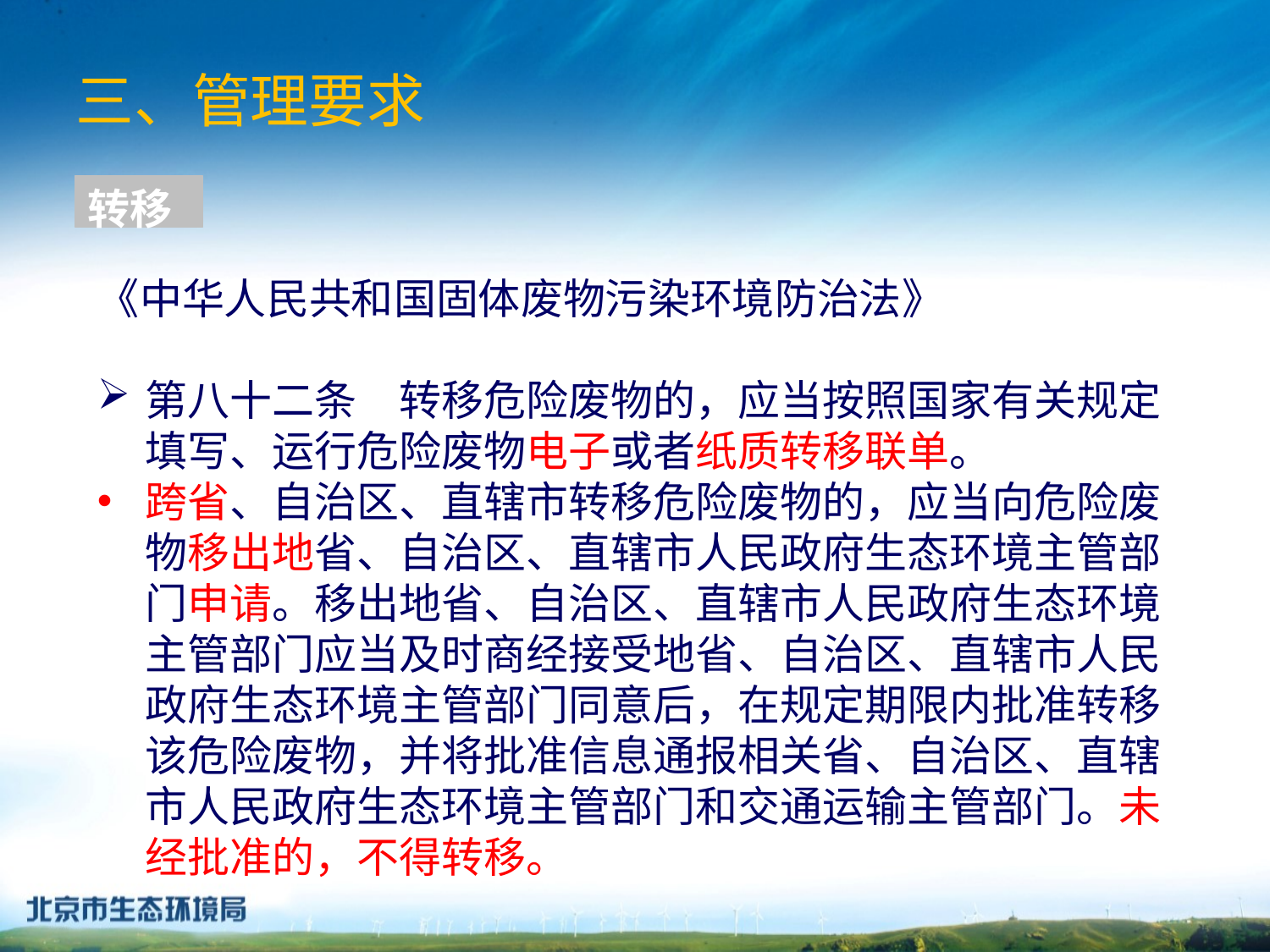

三、管理要求
转移
《中华人民共和国固体废物污染环境防治法》

第八十二条　转移危险废物的，应当按照国家有关规定填写、运行危险废物电子或者纸质转移联单。
跨省、自治区、直辖市转移危险废物的，应当向危险废物移出地省、自治区、直辖市人民政府生态环境主管部门申请。移出地省、自治区、直辖市人民政府生态环境主管部门应当及时商经接受地省、自治区、直辖市人民政府生态环境主管部门同意后，在规定期限内批准转移该危险废物，并将批准信息通报相关省、自治区、直辖市人民政府生态环境主管部门和交通运输主管部门。未经批准的，不得转移。